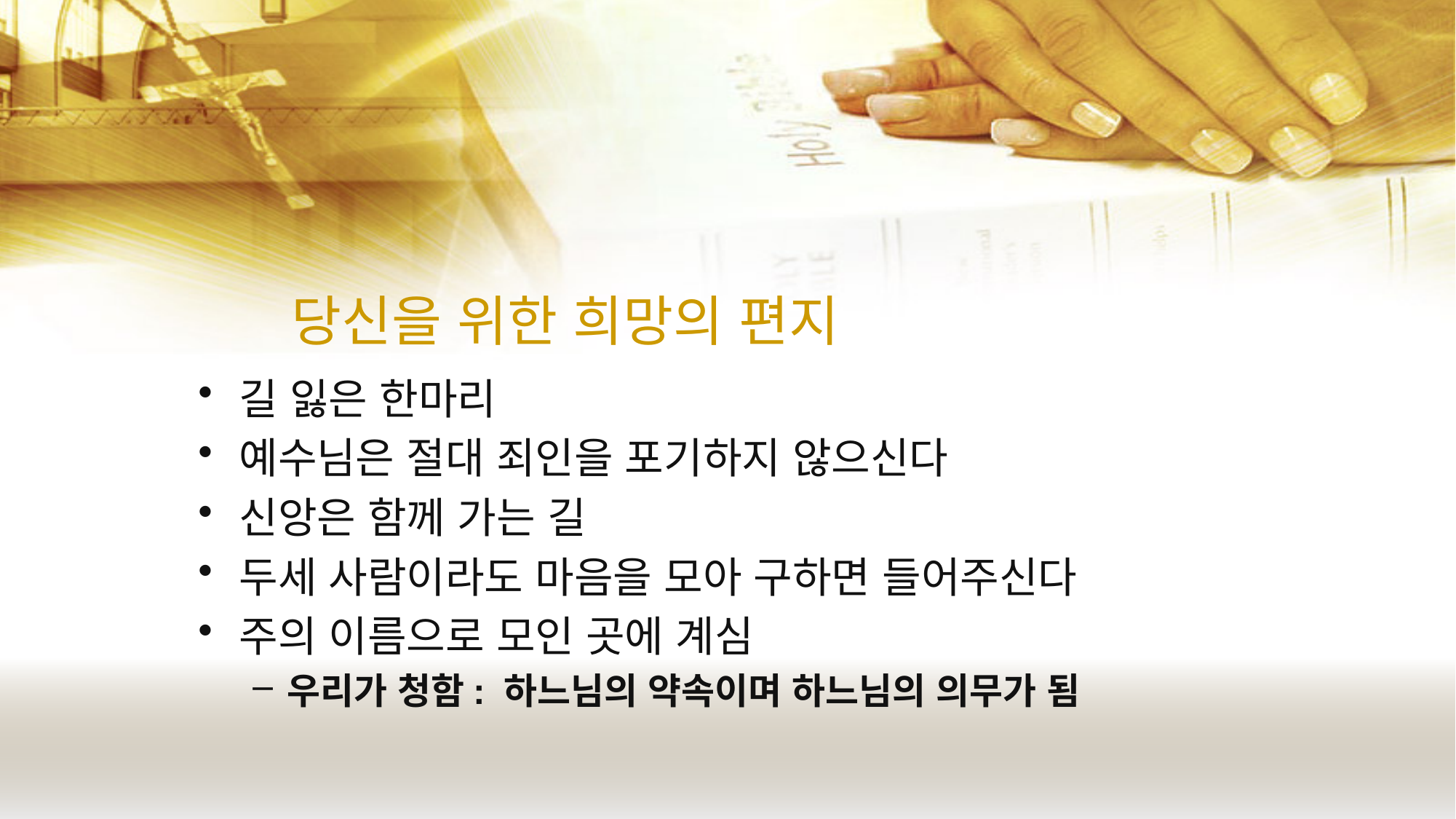

# 당신을 위한 희망의 편지
길 잃은 한마리
예수님은 절대 죄인을 포기하지 않으신다
신앙은 함께 가는 길
두세 사람이라도 마음을 모아 구하면 들어주신다
주의 이름으로 모인 곳에 계심
우리가 청함: 하느님의 약속이며 하느님의 의무가 됨